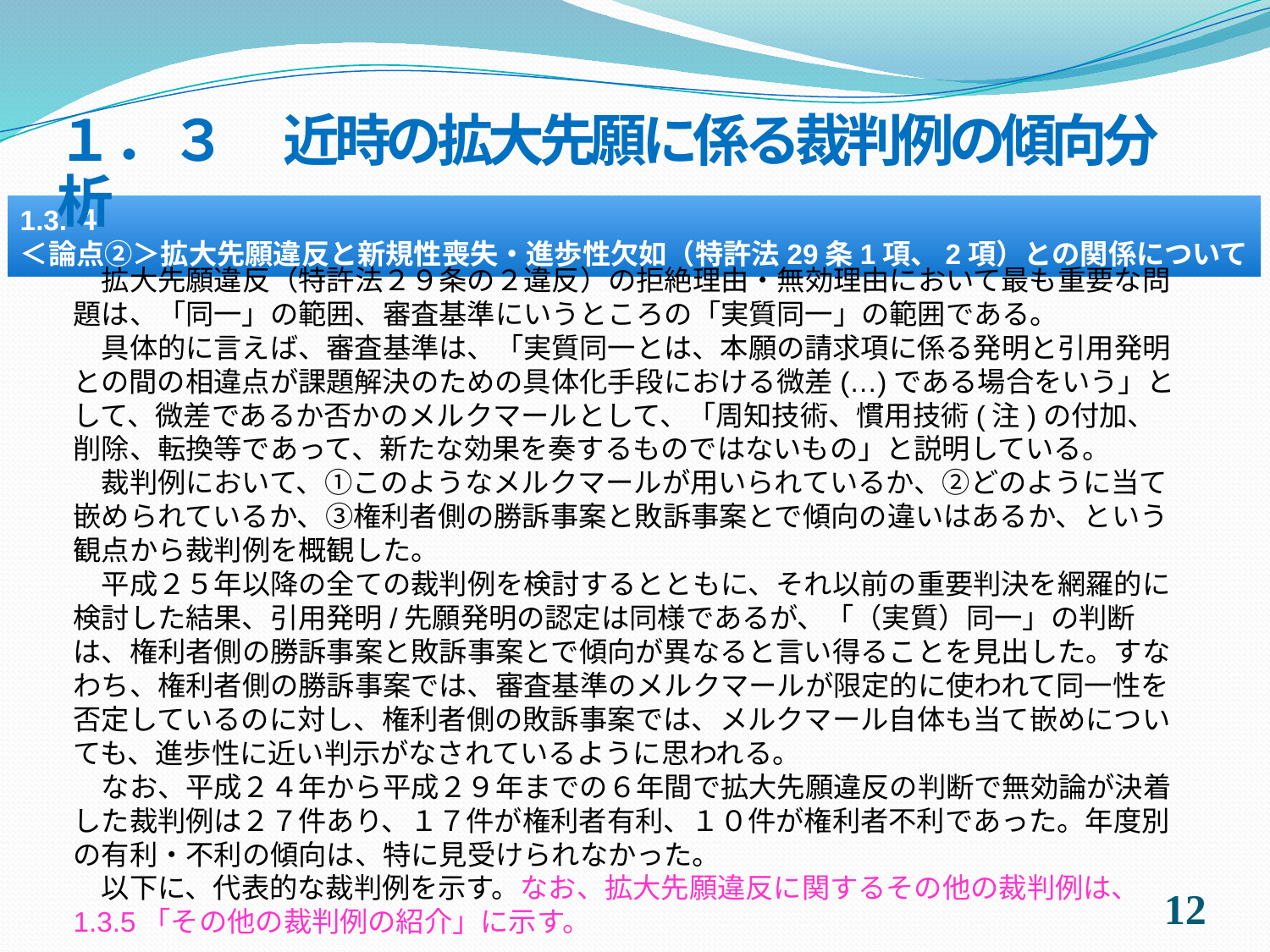

１．３　近時の拡大先願に係る裁判例の傾向分析
1.3.４
＜論点②＞拡大先願違反と新規性喪失・進歩性欠如（特許法29条1項、2項）との関係について
　拡大先願違反（特許法２９条の２違反）の拒絶理由・無効理由において最も重要な問題は、「同一」の範囲、審査基準にいうところの「実質同一」の範囲である。
　具体的に言えば、審査基準は、「実質同一とは、本願の請求項に係る発明と引用発明との間の相違点が課題解決のための具体化手段における微差(…)である場合をいう」として、微差であるか否かのメルクマールとして、「周知技術、慣用技術(注)の付加、削除、転換等であって、新たな効果を奏するものではないもの」と説明している。
　裁判例において、①このようなメルクマールが用いられているか、②どのように当て嵌められているか、③権利者側の勝訴事案と敗訴事案とで傾向の違いはあるか、という観点から裁判例を概観した。
　平成２５年以降の全ての裁判例を検討するとともに、それ以前の重要判決を網羅的に検討した結果、引用発明/先願発明の認定は同様であるが、「（実質）同一」の判断は、権利者側の勝訴事案と敗訴事案とで傾向が異なると言い得ることを見出した。すなわち、権利者側の勝訴事案では、審査基準のメルクマールが限定的に使われて同一性を否定しているのに対し、権利者側の敗訴事案では、メルクマール自体も当て嵌めについても、進歩性に近い判示がなされているように思われる。
　なお、平成２４年から平成２９年までの６年間で拡大先願違反の判断で無効論が決着した裁判例は２７件あり、１７件が権利者有利、１０件が権利者不利であった。年度別の有利・不利の傾向は、特に見受けられなかった。
　以下に、代表的な裁判例を示す。なお、拡大先願違反に関するその他の裁判例は、 1.3.5「その他の裁判例の紹介」に示す。
12